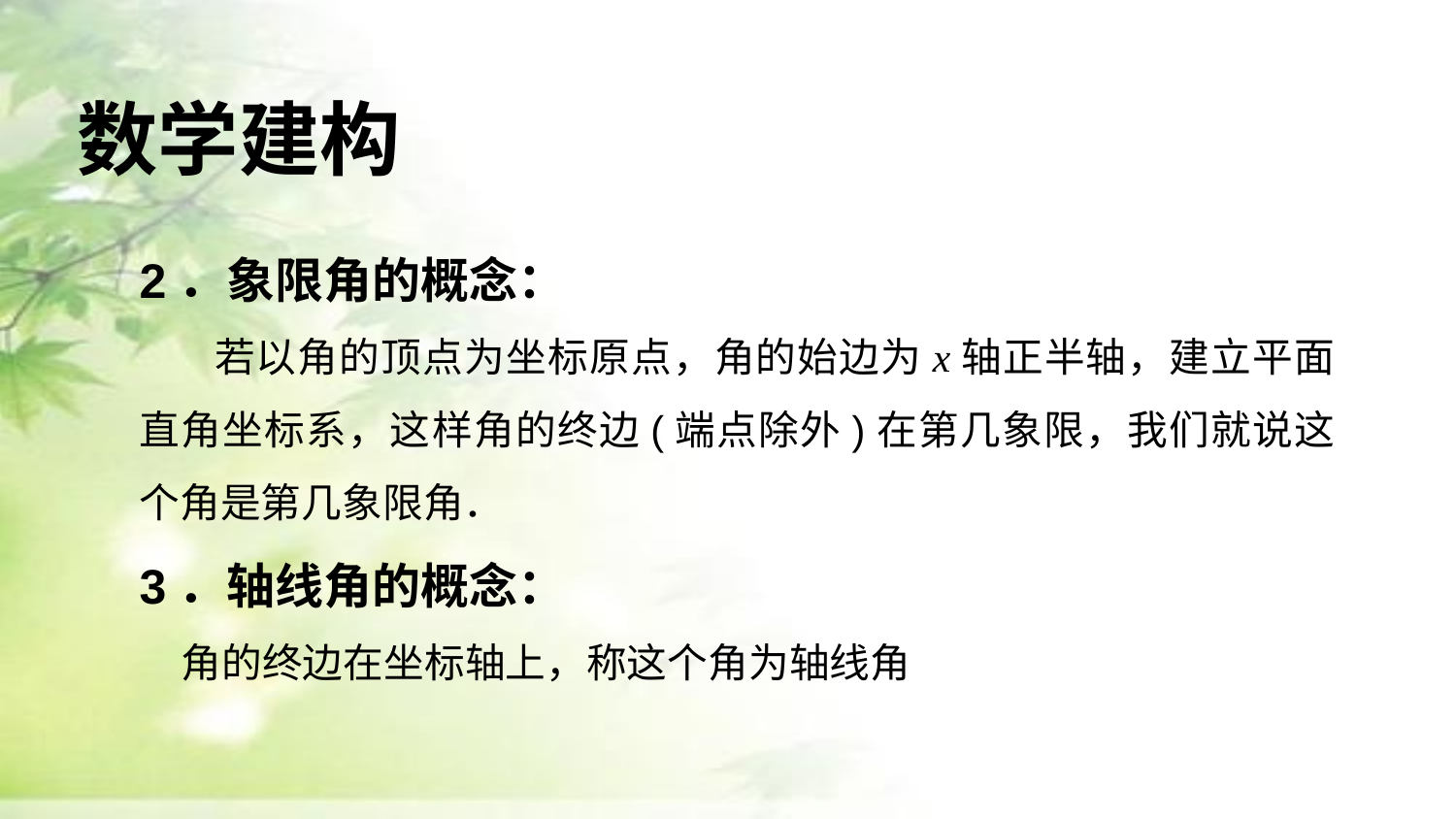

数学建构

2．象限角的概念：
　　若以角的顶点为坐标原点，角的始边为x轴正半轴，建立平面直角坐标系，这样角的终边(端点除外)在第几象限，我们就说这个角是第几象限角．
3．轴线角的概念：
    角的终边在坐标轴上，称这个角为轴线角